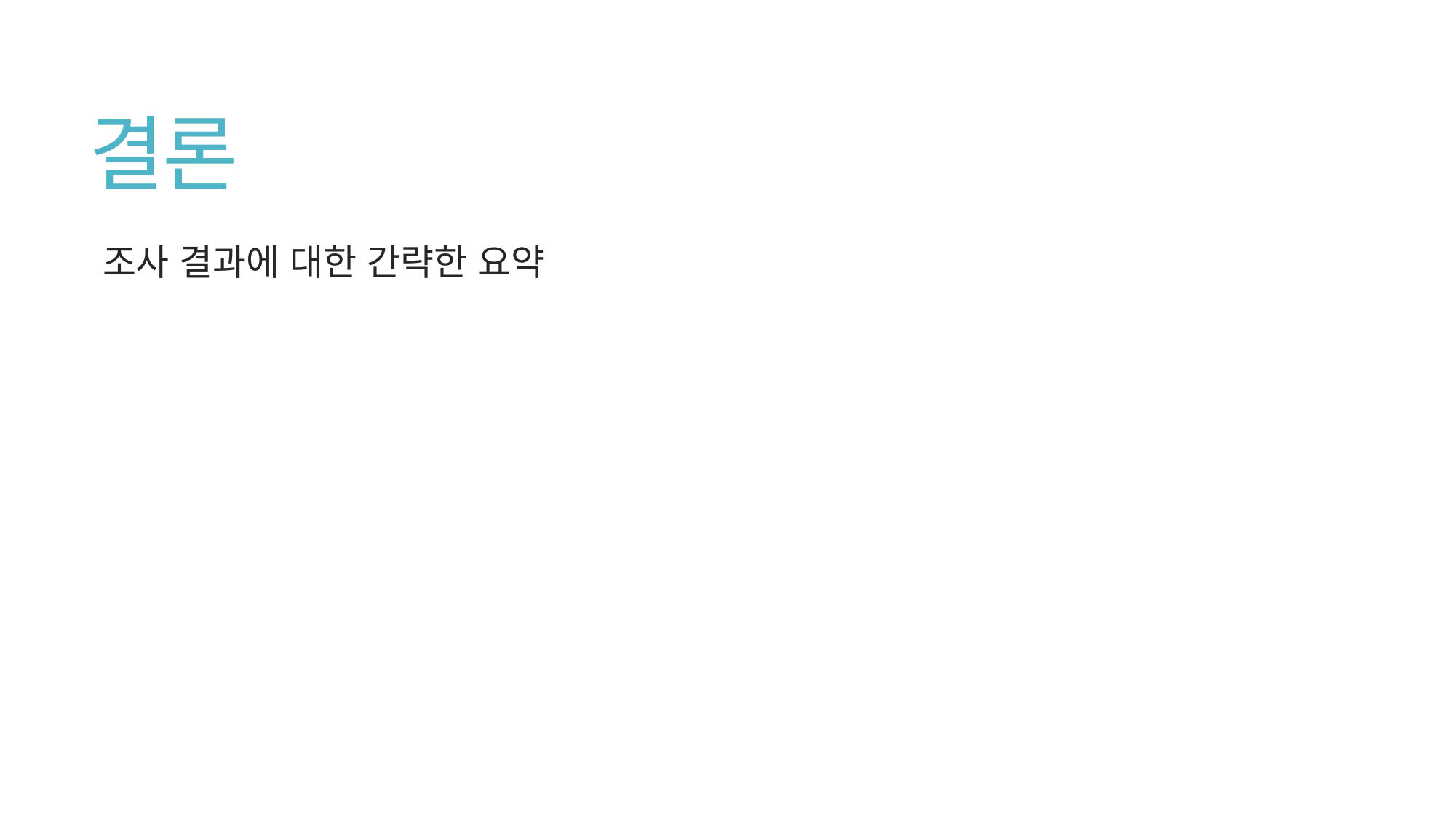

# 결론
조사 결과에 대한 간략한 요약